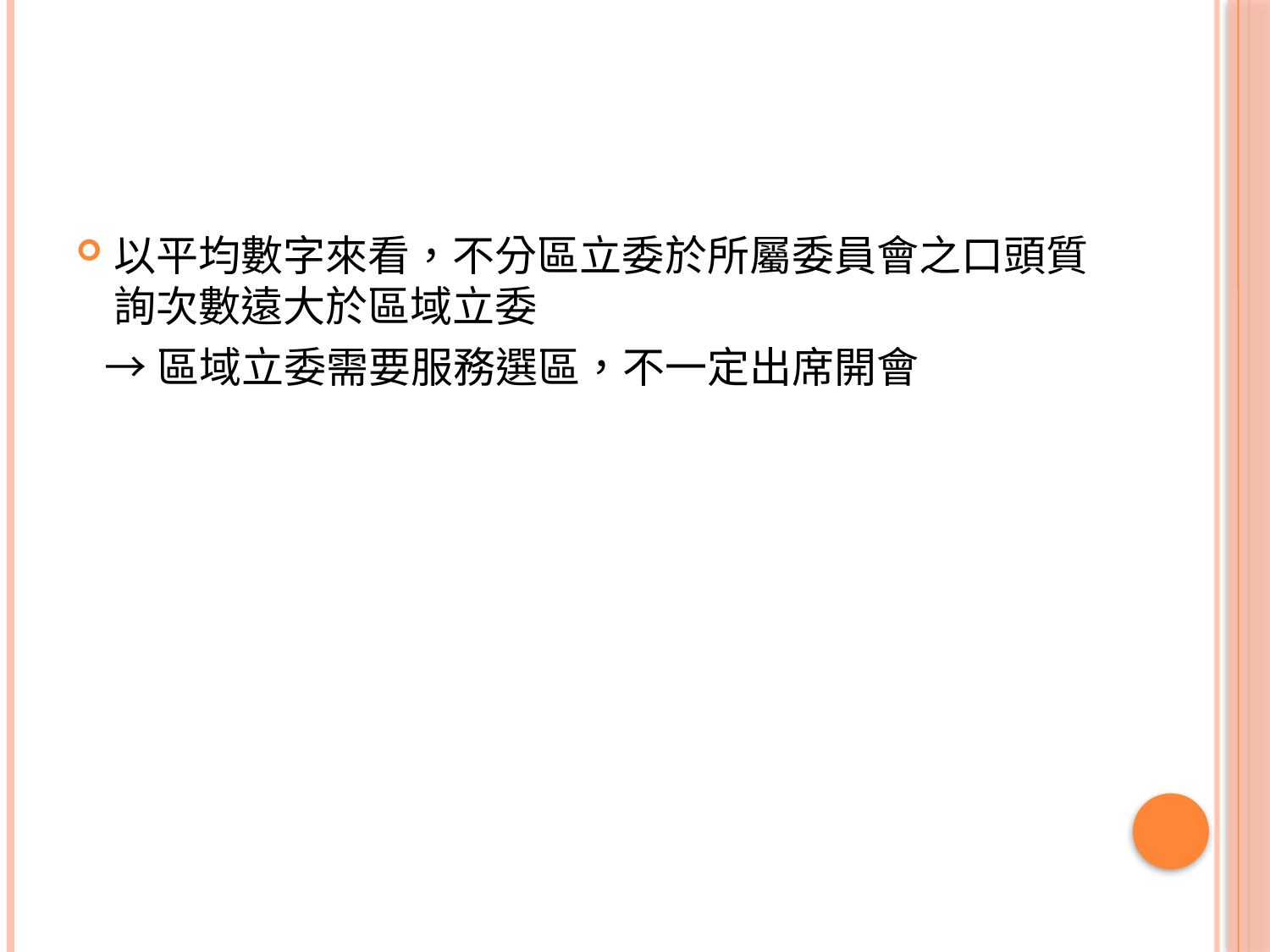

#
以平均數字來看，不分區立委於所屬委員會之口頭質詢次數遠大於區域立委
   →區域立委需要服務選區，不一定出席開會